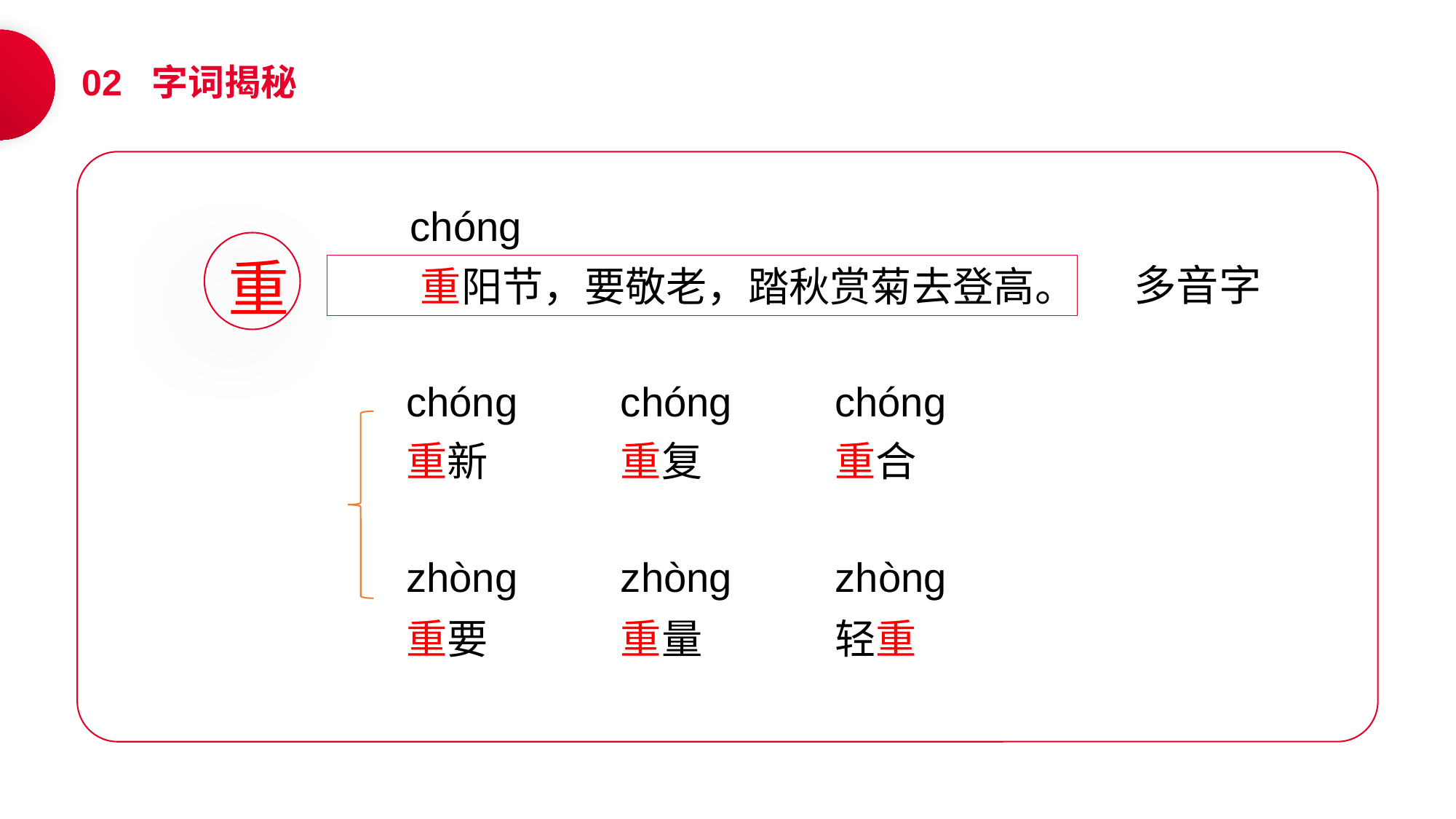

02  字词揭秘
 chónɡ

重
多音字
        重阳节，要敬老，踏秋赏菊去登高。
chónɡ
chónɡ
chónɡ

重新
重复
重合
zhònɡ
zhònɡ
zhònɡ
重要
重量
轻重